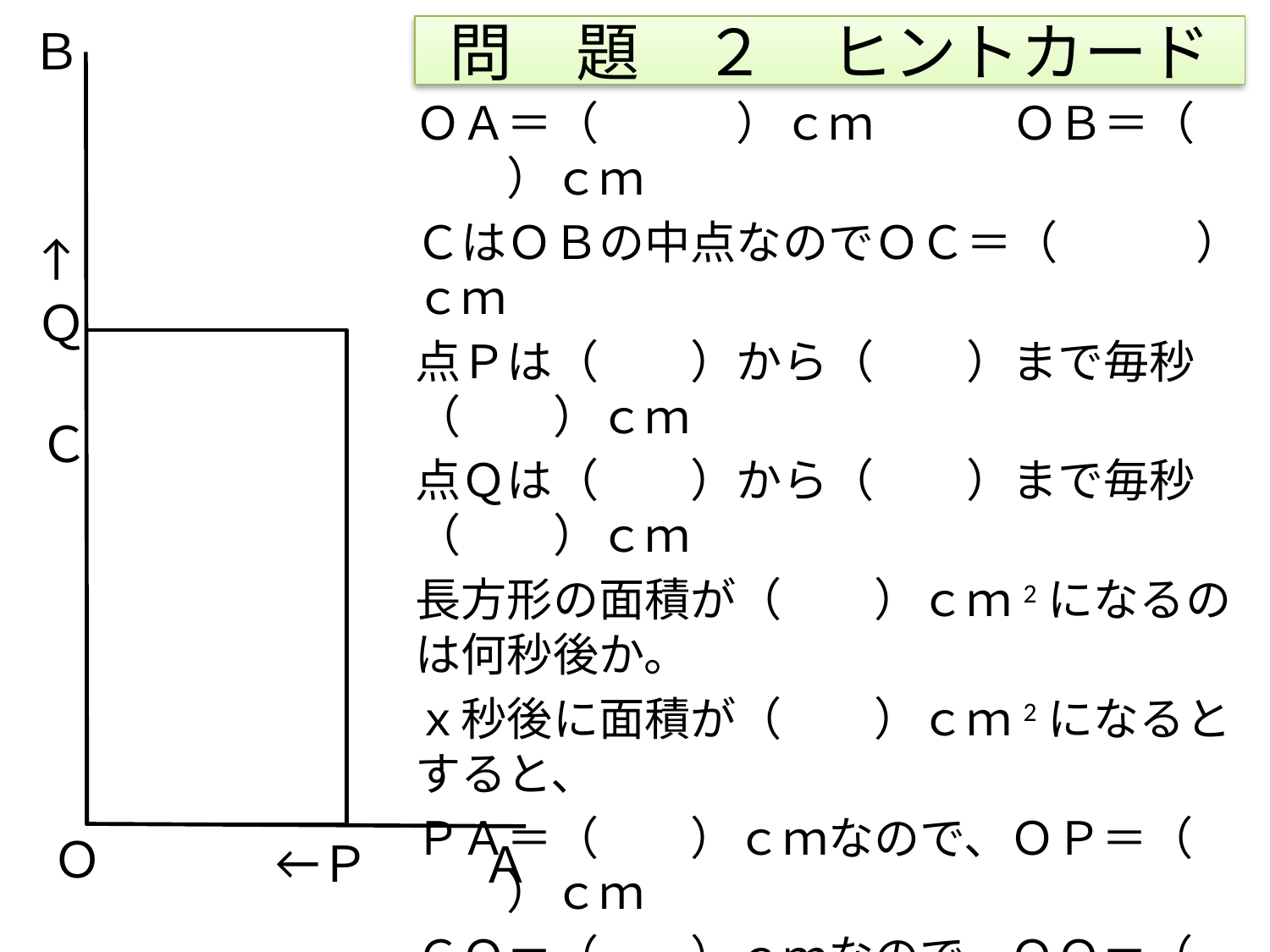

Ｂ
# 問　題　２　ヒントカード

ＯＡ＝（　　　）ｃｍ　　　ＯＢ＝（　　　）ｃｍ
ＣはＯＢの中点なのでＯＣ＝（　　　）ｃｍ
点Ｐは（　　）から（　　）まで毎秒（　　）ｃｍ
点Ｑは（　　）から（　　）まで毎秒（　　）ｃｍ
長方形の面積が（　　）ｃｍ2になるのは何秒後か。
ｘ秒後に面積が（　　）ｃｍ2になるとすると、
ＰＡ＝（　　）ｃｍなので、ＯＰ＝（　　　）ｃｍ
ＣＱ＝（　　）ｃｍなので、ＯＱ＝（　　　）ｃｍ
よって、長方形の面積は
（　　　　　　　　　　　　　　　）となり、これが
　　　　　３６ｃｍ2に等しいから
　　　　　式（　　　　　　　　　　　　　　　　　　　）

←
Ｑ

Ｃ
Ｏ
←
Ｐ
Ａ